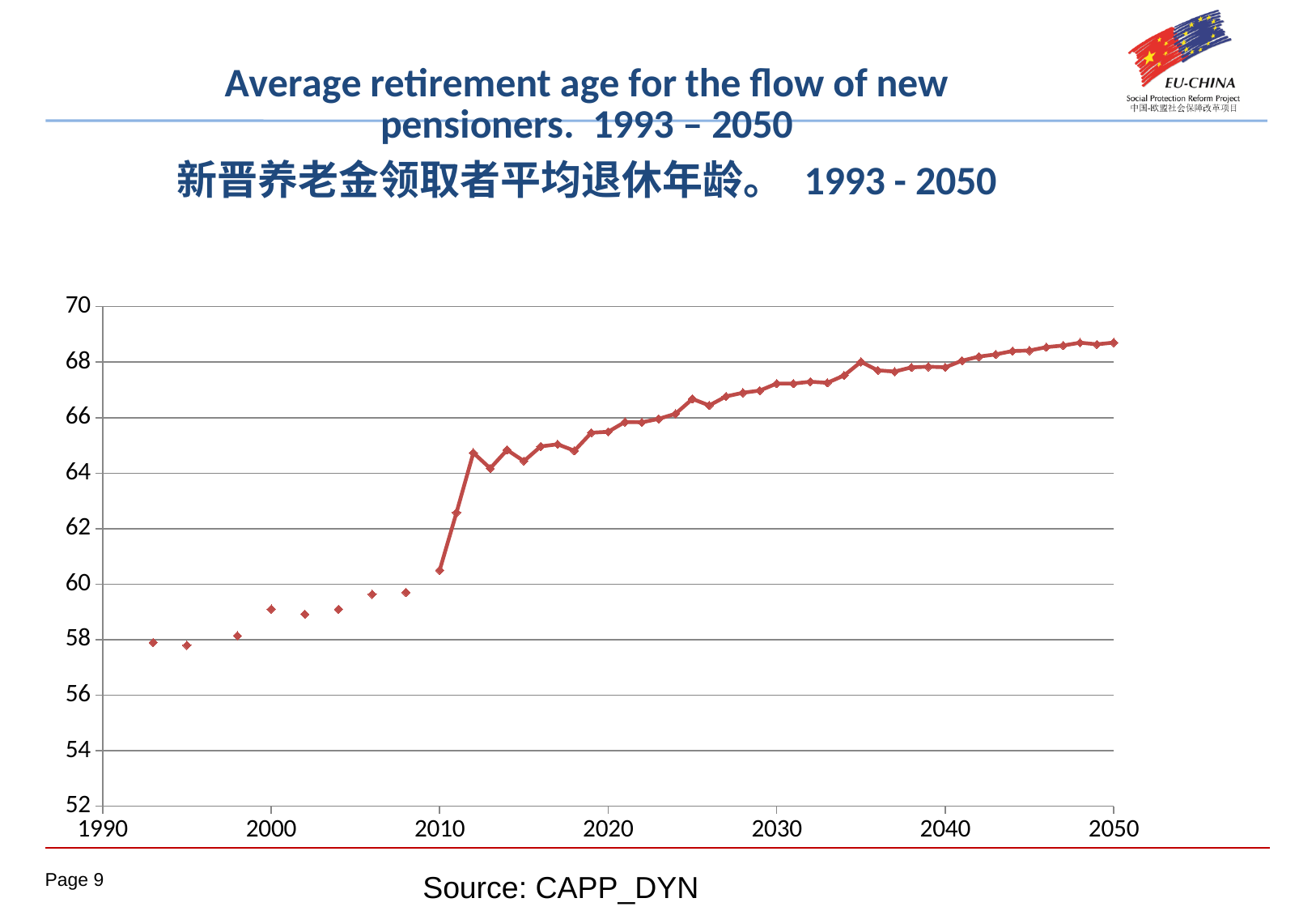

### Chart: Average retirement age for the flow of new pensioners.  1993 – 2050
新晋养老金领取者平均退休年龄。 1993 - 2050

| Category | age |
|---|---|
Source: CAPP_DYN